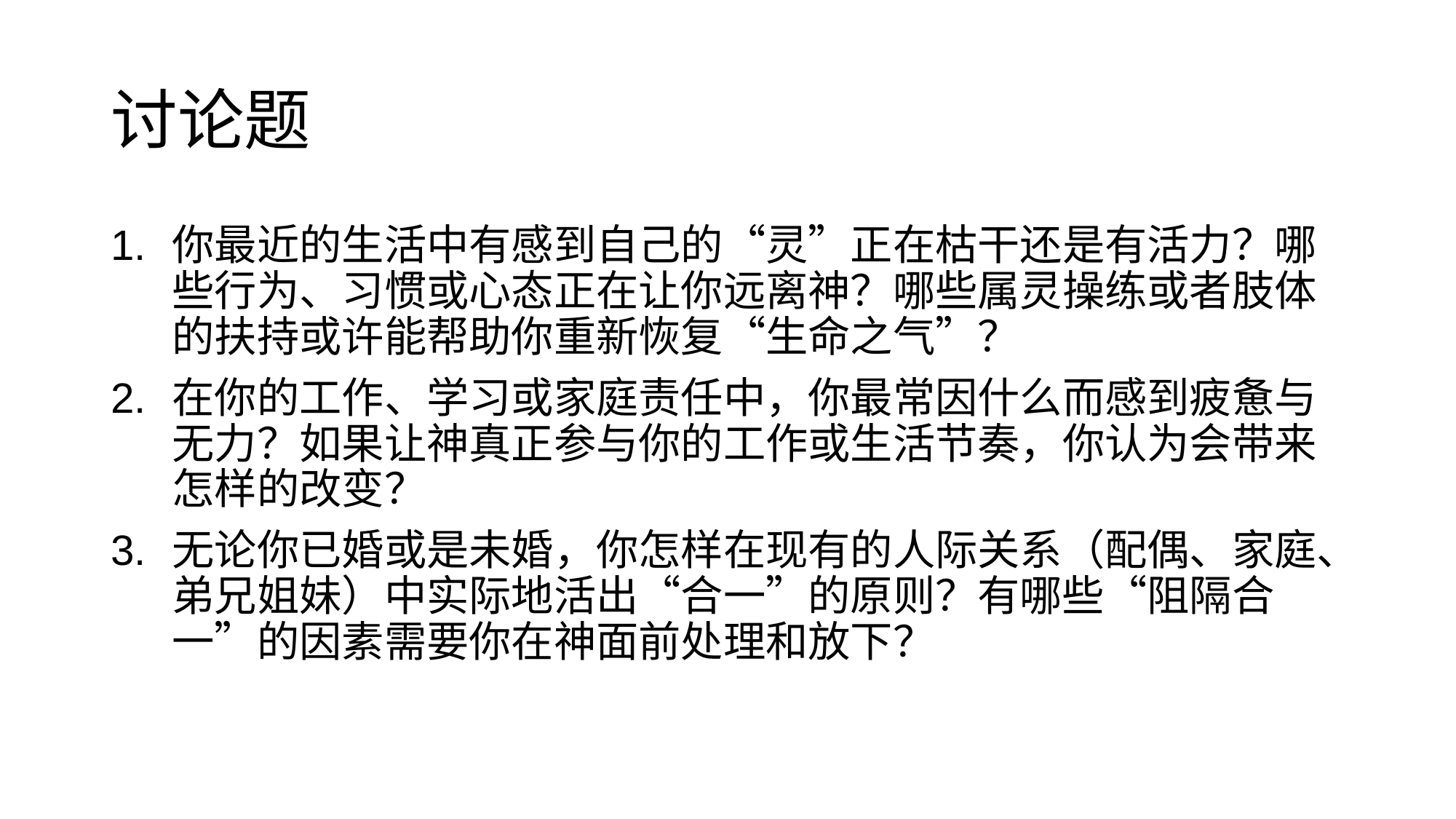

# 讨论题
你最近的生活中有感到自己的“灵”正在枯干还是有活力？哪些行为、习惯或心态正在让你远离神？哪些属灵操练或者肢体的扶持或许能帮助你重新恢复“生命之气”？
在你的工作、学习或家庭责任中，你最常因什么而感到疲惫与无力？如果让神真正参与你的工作或生活节奏，你认为会带来怎样的改变？
无论你已婚或是未婚，你怎样在现有的人际关系（配偶、家庭、弟兄姐妹）中实际地活出“合一”的原则？有哪些“阻隔合一”的因素需要你在神面前处理和放下？